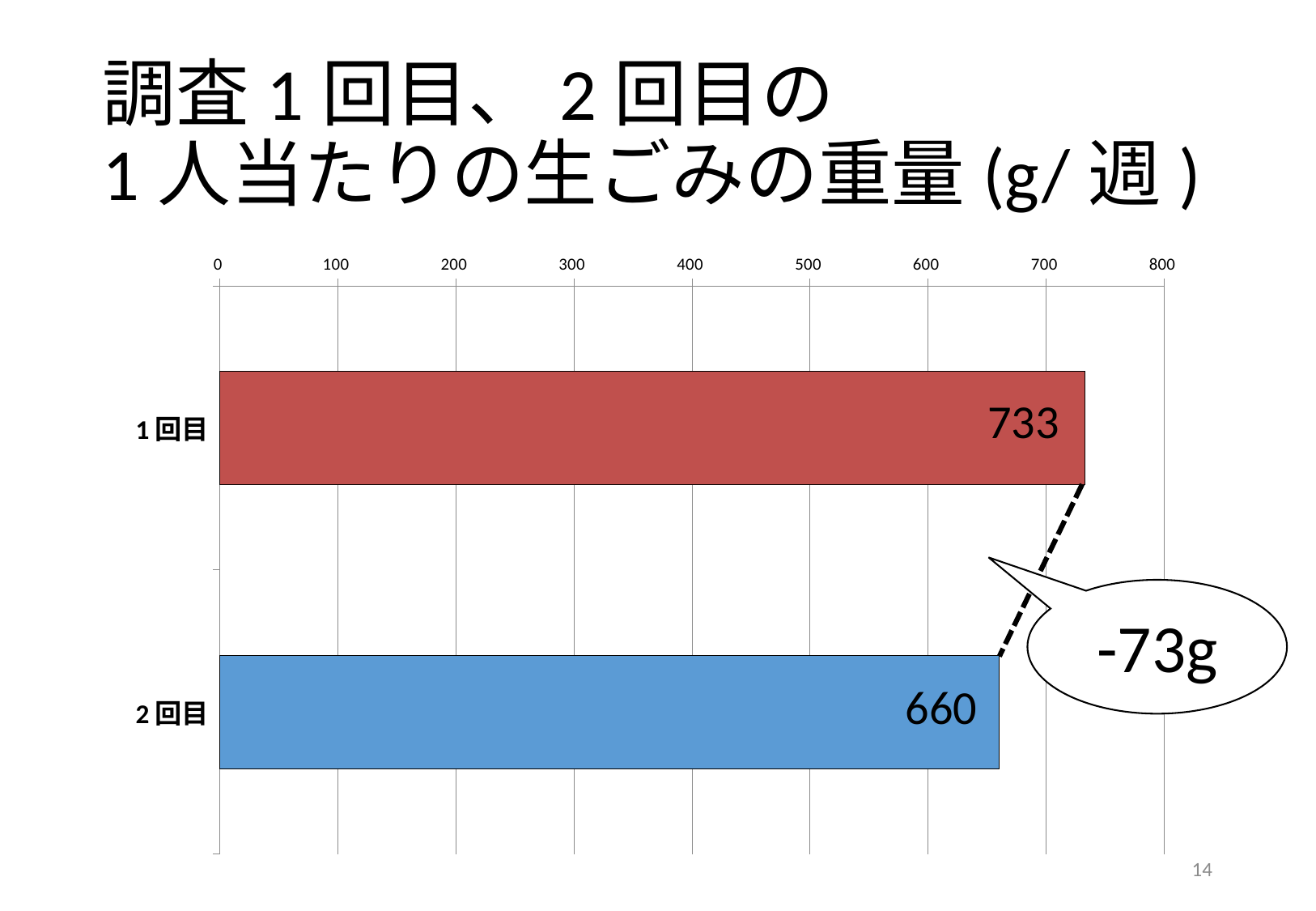

# 調査1回目、2回目の 1人当たりの生ごみの重量(g/週)

### Chart

| Category |  |
|---|---|
| 1回目 | 733.08 |
| 2回目 | 660.2025 |
-73g
14